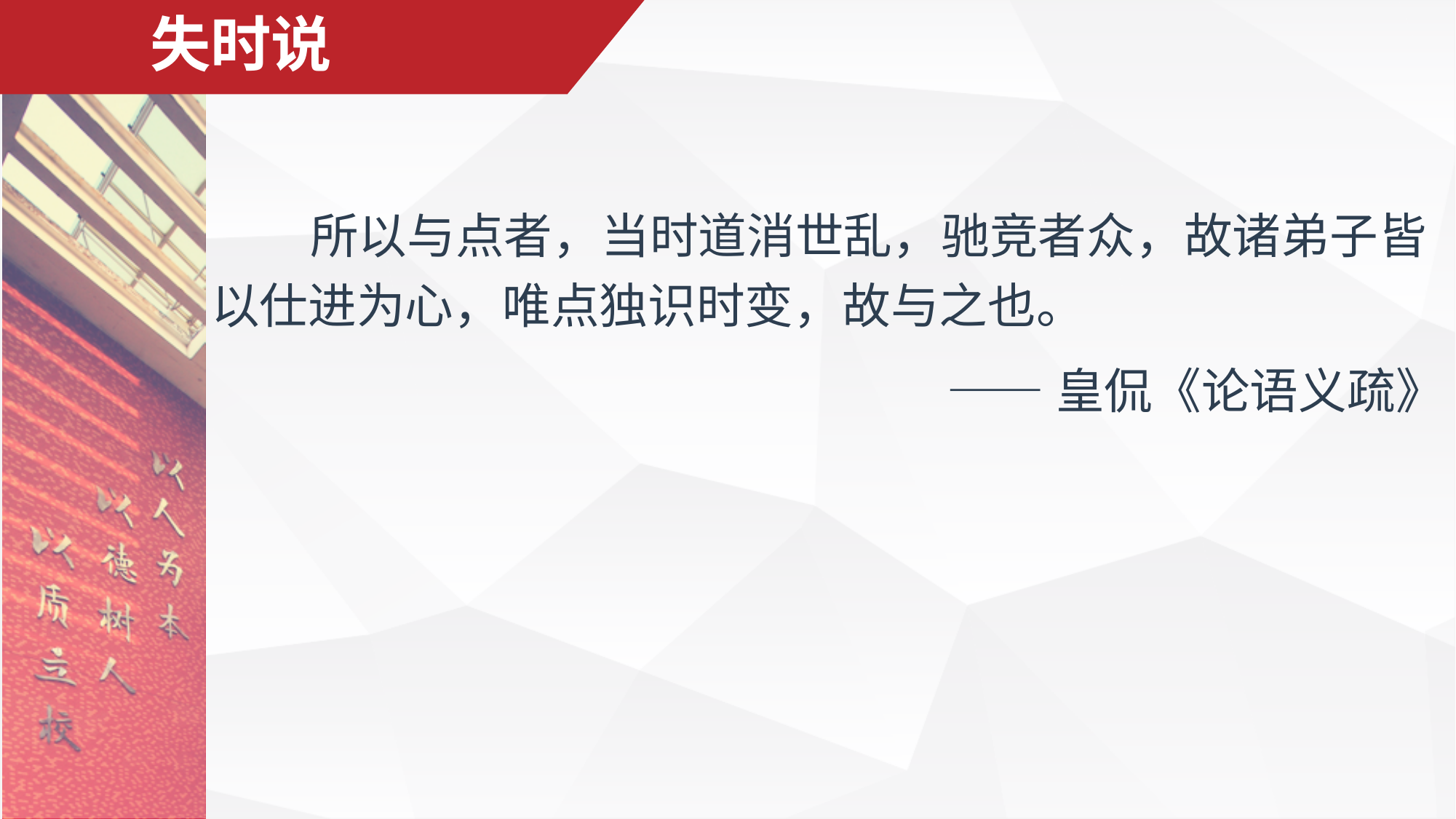

# 失时说
        所以与点者，当时道消世乱，驰竞者众，故诸弟子皆以仕进为心，唯点独识时变，故与之也。
——皇侃《论语义疏》